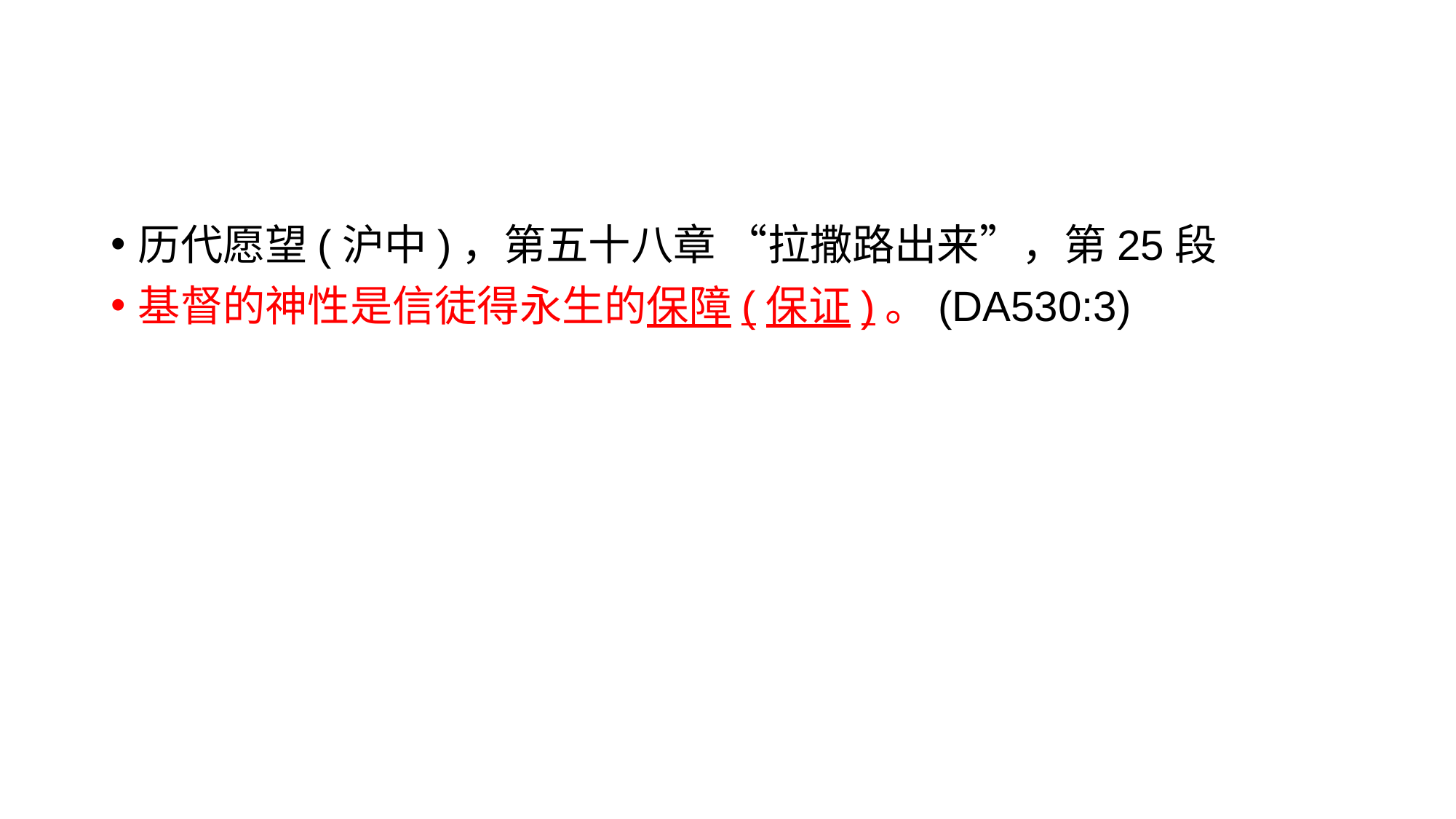

#
历代愿望(沪中)，第五十八章 “拉撒路出来”，第25段
基督的神性是信徒得永生的保障(保证)。(DA530:3)